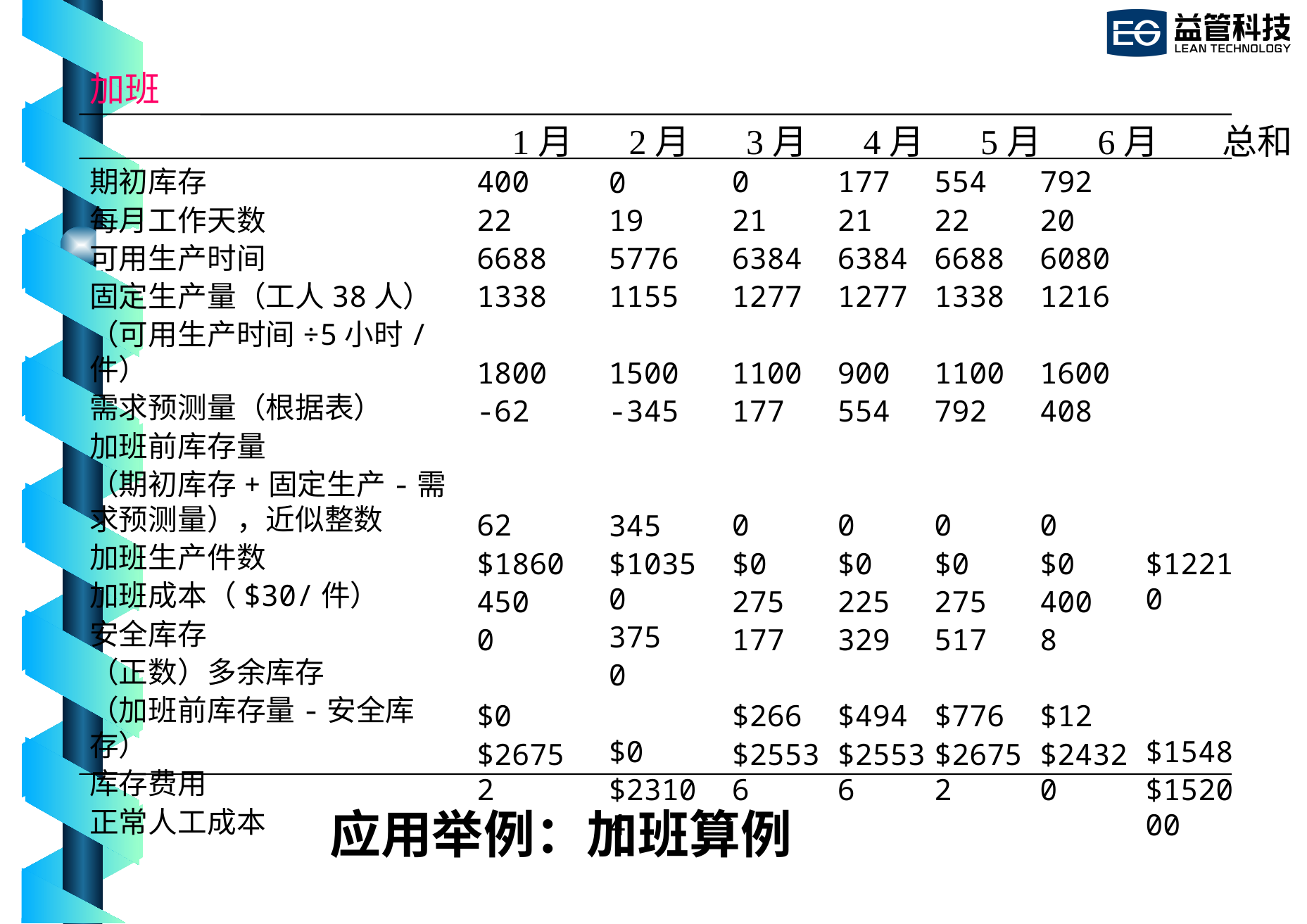

加班

1月      2月      3月      4月      5月      6月        总和

期初库存
每月工作天数
可用生产时间
固定生产量（工人38人）
（可用生产时间÷5小时/件）
需求预测量（根据表）
加班前库存量
（期初库存+固定生产-需求预测量），近似整数
加班生产件数
加班成本（$30/件）
安全库存
（正数）多余库存
（加班前库存量-安全库存）
库存费用
正常人工成本
400
22
6688
1338

1800
-62

62
$1860
450
0

$0
$26752
0
19
5776
1155

1500
-345

345
$10350
375
0

$0
$23104
0
21
6384
1277

1100
177

0
$0
275
177

$266
$25536

177
21
6384
1277

900
554

0
$0
225
329

$494
$25536
554
22
6688
1338

1100
792

0
$0
275
517

$776
$26752
792
20
6080
1216

1600
408

0
$0
400
8

$12
$24320

$12210

$1548
$152000

# 应用举例：加班算例